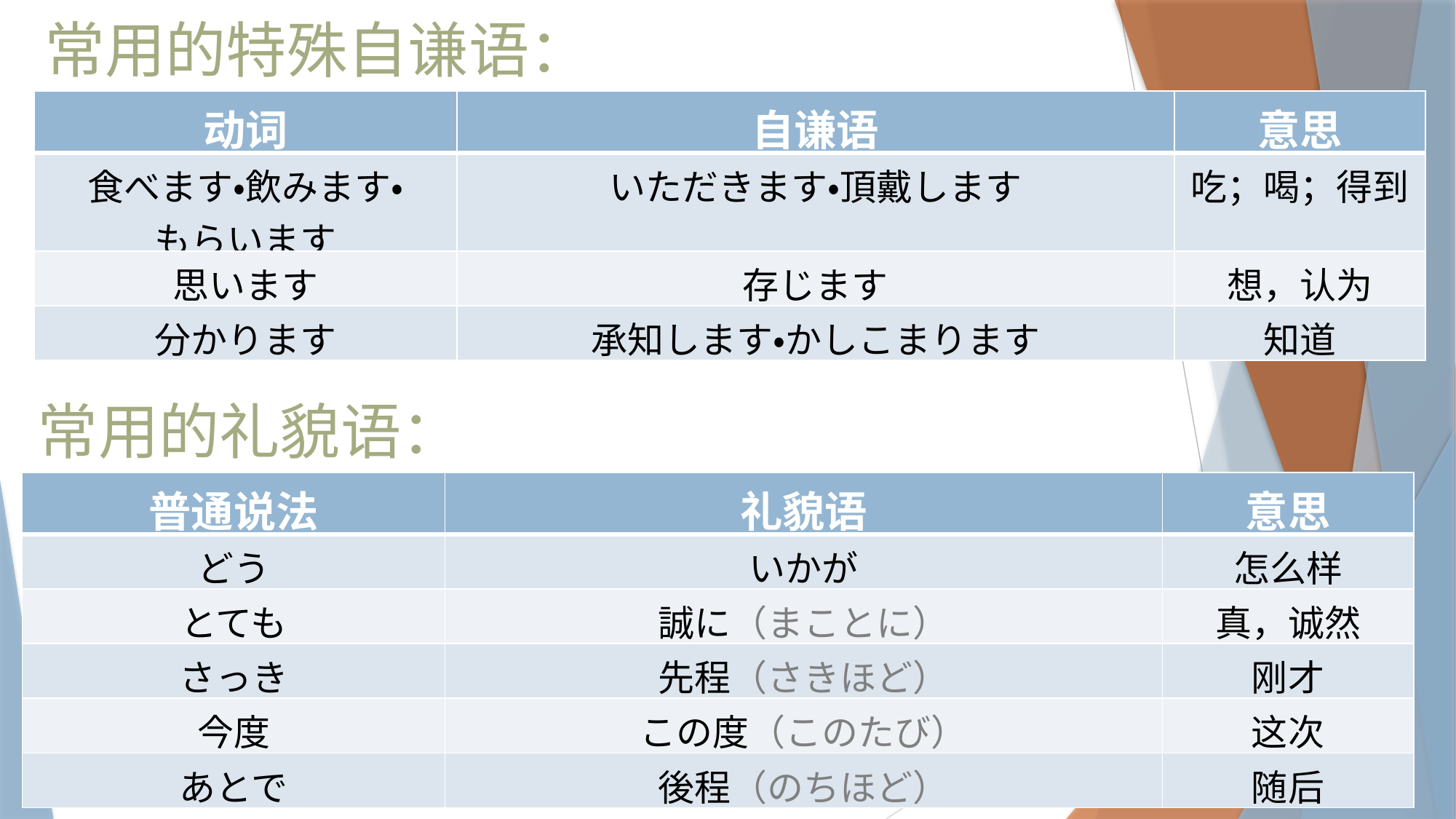

常用的特殊自谦语：
| 动词 | 自谦语 | 意思 |
| --- | --- | --- |
| 食べます・飲みます・ もらいます | いただきます・頂戴します | 吃；喝；得到 |
| 思います | 存じます | 想，认为 |
| 分かります | 承知します・かしこまります | 知道 |
常用的礼貌语：
| 普通说法 | 礼貌语 | 意思 |
| --- | --- | --- |
| どう | いかが | 怎么样 |
| とても | 誠に（まことに） | 真，诚然 |
| さっき | 先程（さきほど） | 刚才 |
| 今度 | この度（このたび） | 这次 |
| あとで | 後程（のちほど） | 随后 |